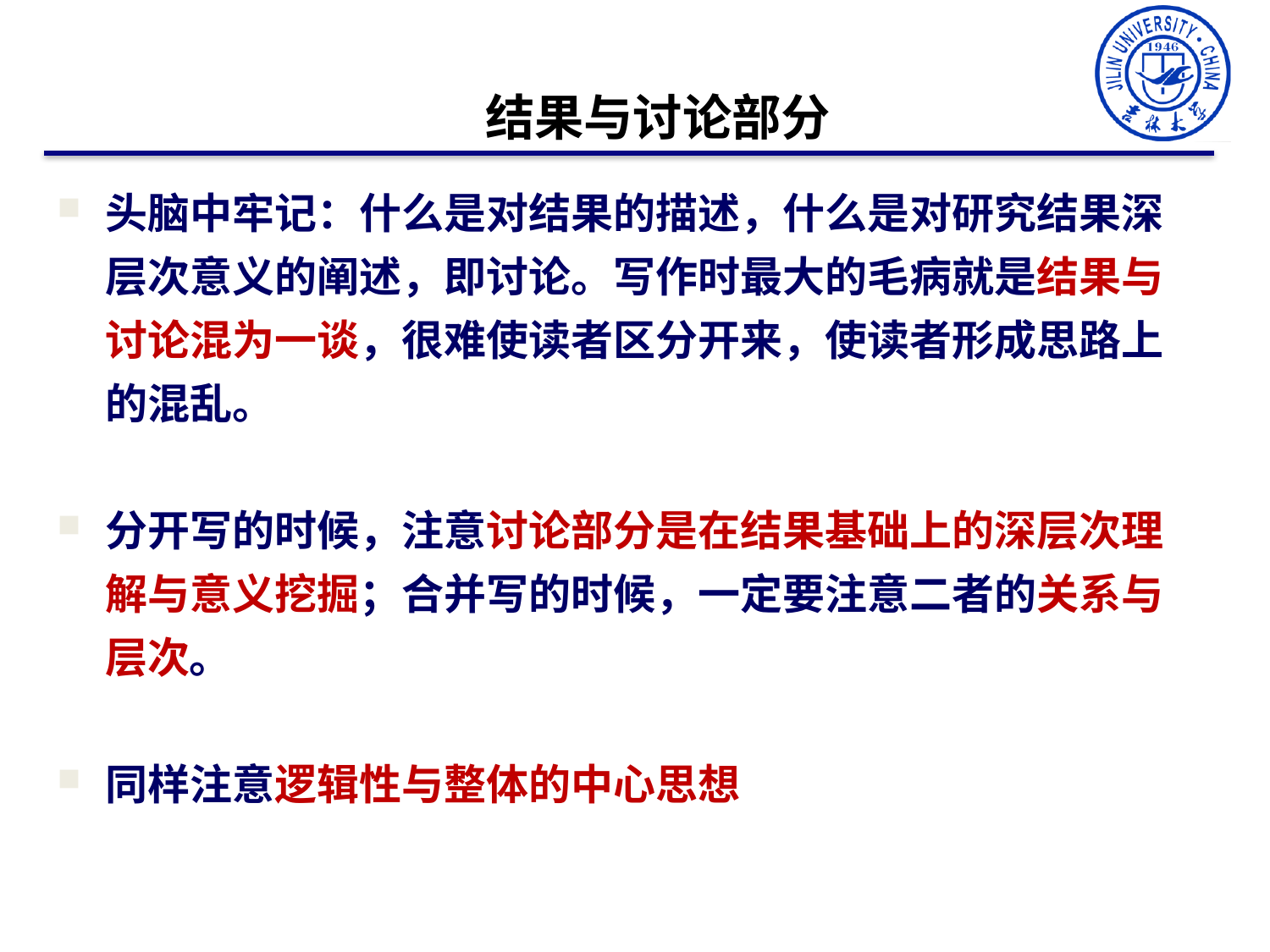

结果与讨论部分
头脑中牢记：什么是对结果的描述，什么是对研究结果深层次意义的阐述，即讨论。写作时最大的毛病就是结果与讨论混为一谈，很难使读者区分开来，使读者形成思路上的混乱。

分开写的时候，注意讨论部分是在结果基础上的深层次理解与意义挖掘；合并写的时候，一定要注意二者的关系与层次。

同样注意逻辑性与整体的中心思想